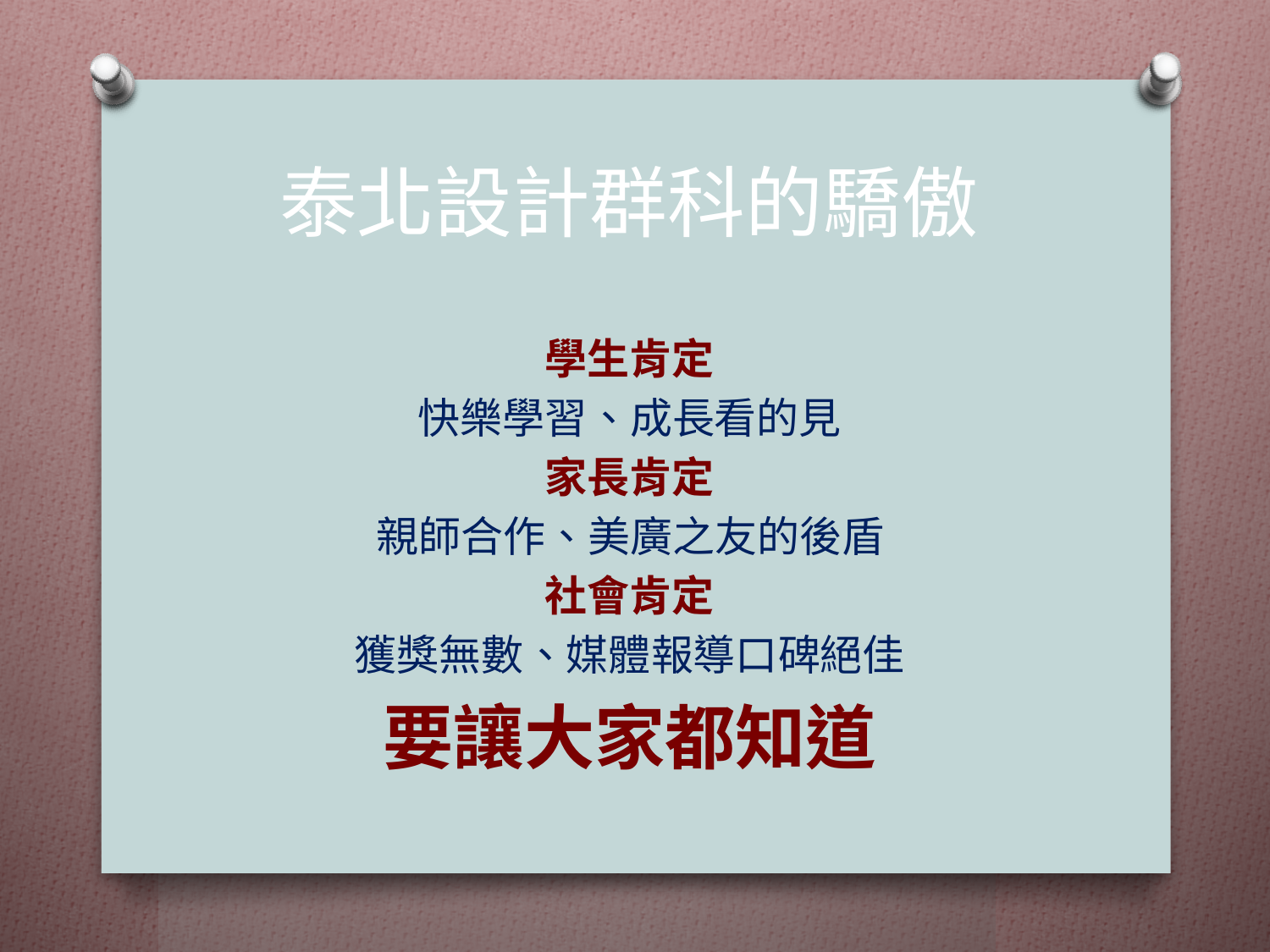

# 泰北設計群科的驕傲
學生肯定
快樂學習、成長看的見
家長肯定
親師合作、美廣之友的後盾
社會肯定
獲獎無數、媒體報導口碑絕佳
要讓大家都知道